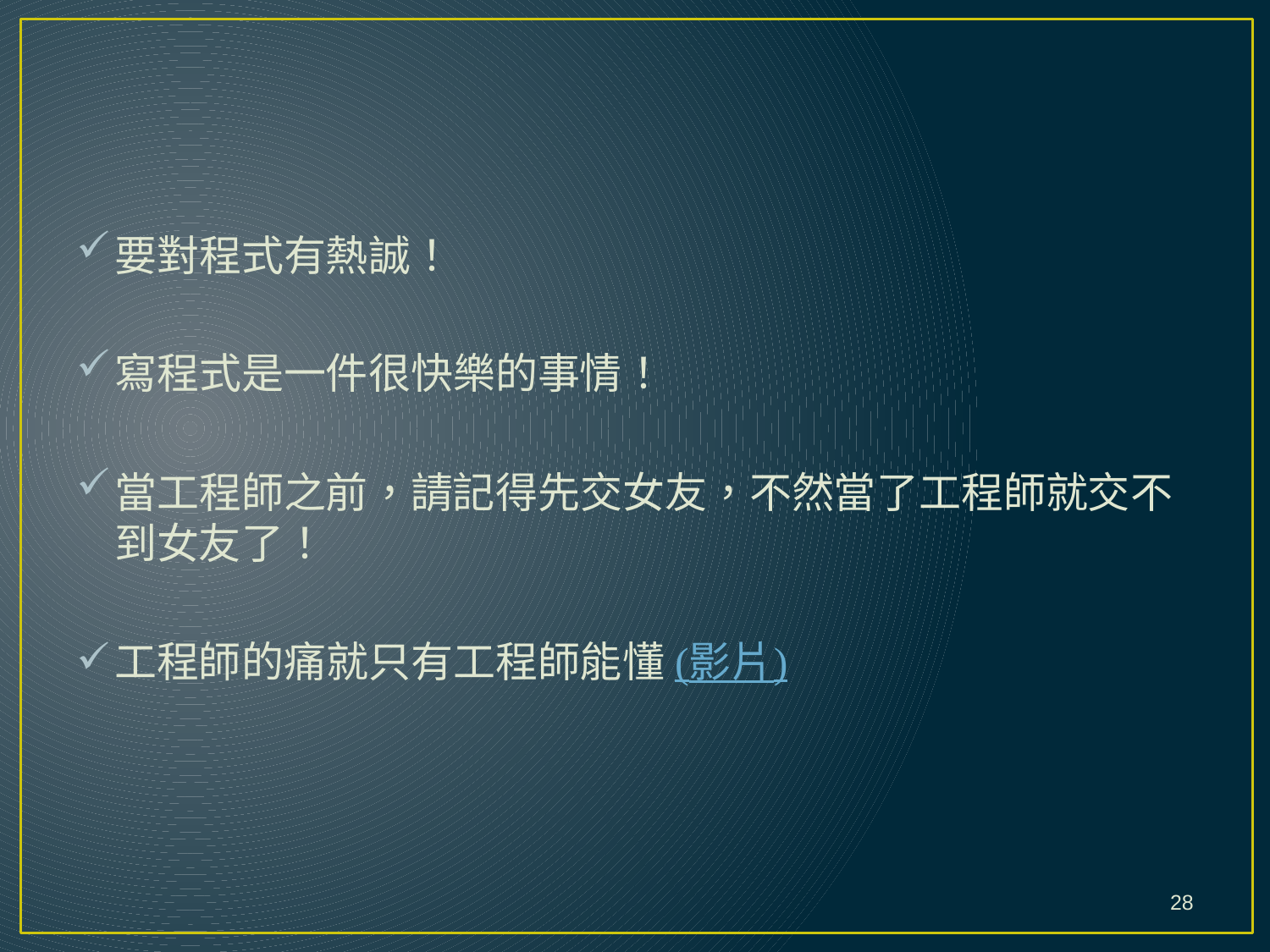

#
要對程式有熱誠！

寫程式是一件很快樂的事情！

當工程師之前，請記得先交女友，不然當了工程師就交不到女友了！

工程師的痛就只有工程師能懂(影片)
28